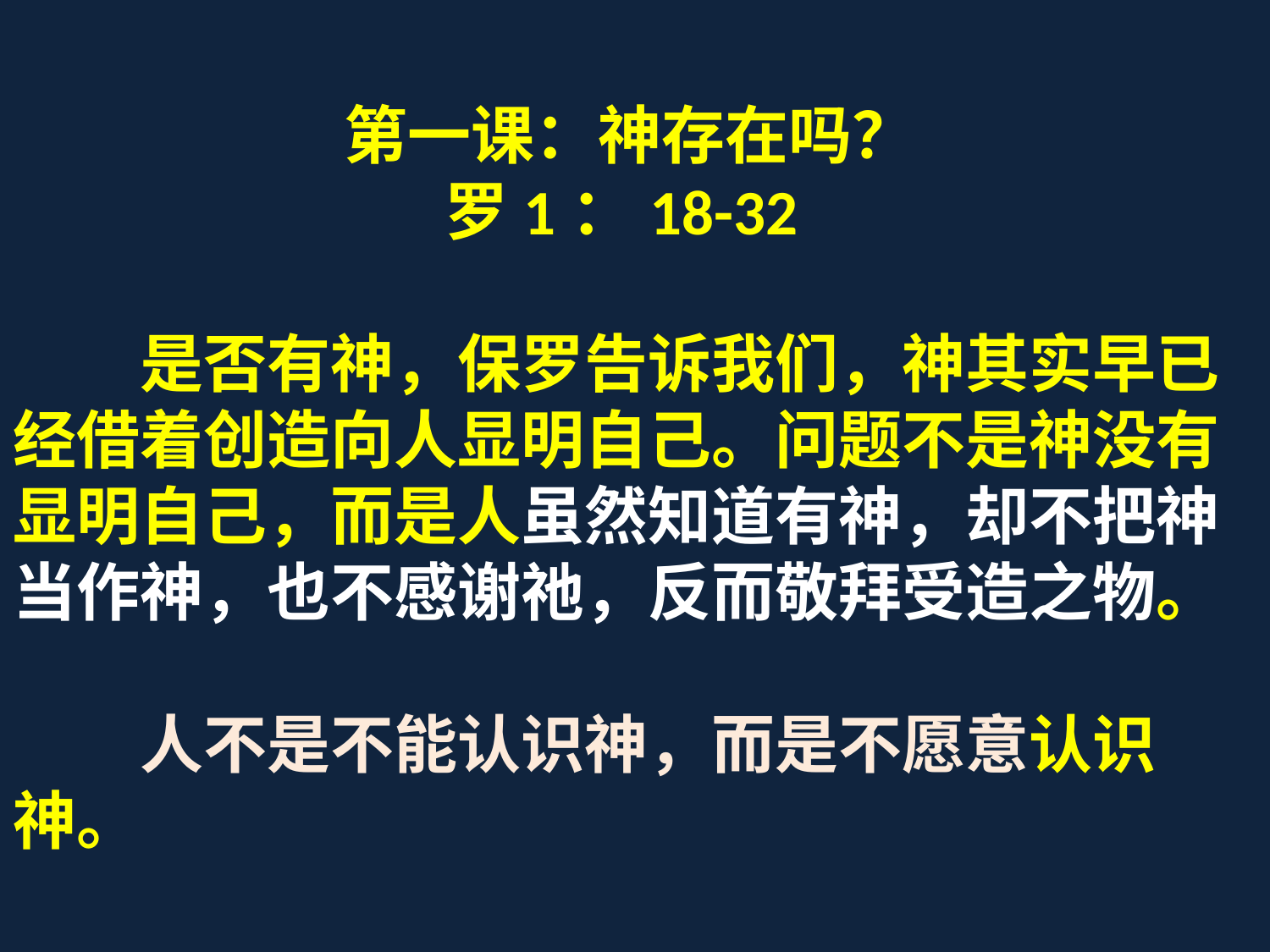

第一课：神存在吗？
                             罗1：18-32

	是否有神，保罗告诉我们，神其实早已经借着创造向人显明自己。问题不是神没有显明自己，而是人虽然知道有神，却不把神当作神，也不感谢祂，反而敬拜受造之物。

	人不是不能认识神，而是不愿意认识神。